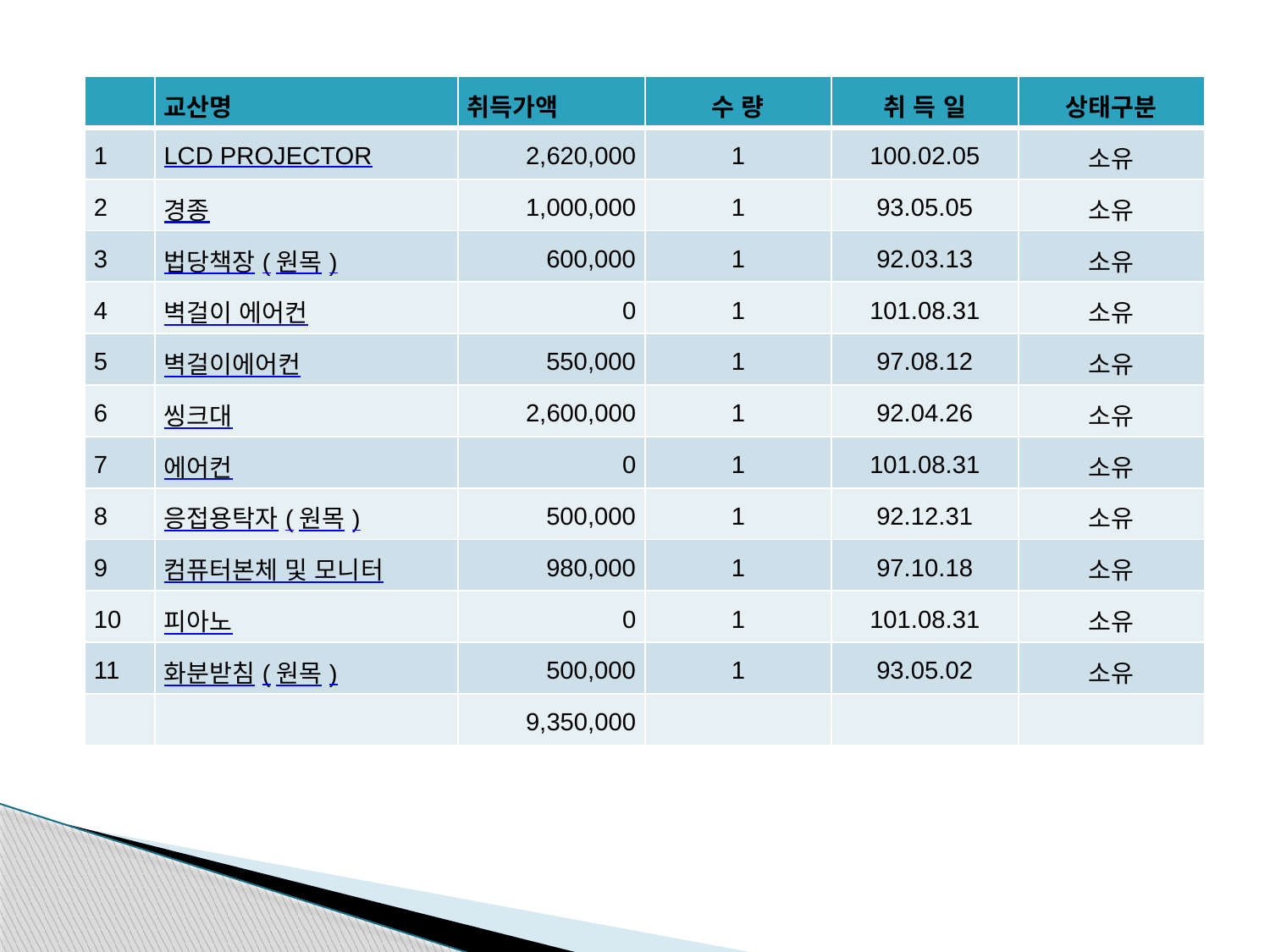

|  | 교산명 | 취득가액 | 수 량 | 취 득 일 | 상태구분 |
| --- | --- | --- | --- | --- | --- |
| 1 | LCD PROJECTOR | 2,620,000 | 1 | 100.02.05 | 소유 |
| 2 | 경종 | 1,000,000 | 1 | 93.05.05 | 소유 |
| 3 | 법당책장(원목) | 600,000 | 1 | 92.03.13 | 소유 |
| 4 | 벽걸이 에어컨 | 0 | 1 | 101.08.31 | 소유 |
| 5 | 벽걸이에어컨 | 550,000 | 1 | 97.08.12 | 소유 |
| 6 | 씽크대 | 2,600,000 | 1 | 92.04.26 | 소유 |
| 7 | 에어컨 | 0 | 1 | 101.08.31 | 소유 |
| 8 | 응접용탁자(원목) | 500,000 | 1 | 92.12.31 | 소유 |
| 9 | 컴퓨터본체 및 모니터 | 980,000 | 1 | 97.10.18 | 소유 |
| 10 | 피아노 | 0 | 1 | 101.08.31 | 소유 |
| 11 | 화분받침(원목) | 500,000 | 1 | 93.05.02 | 소유 |
|  |  | 9,350,000 |  |  |  |